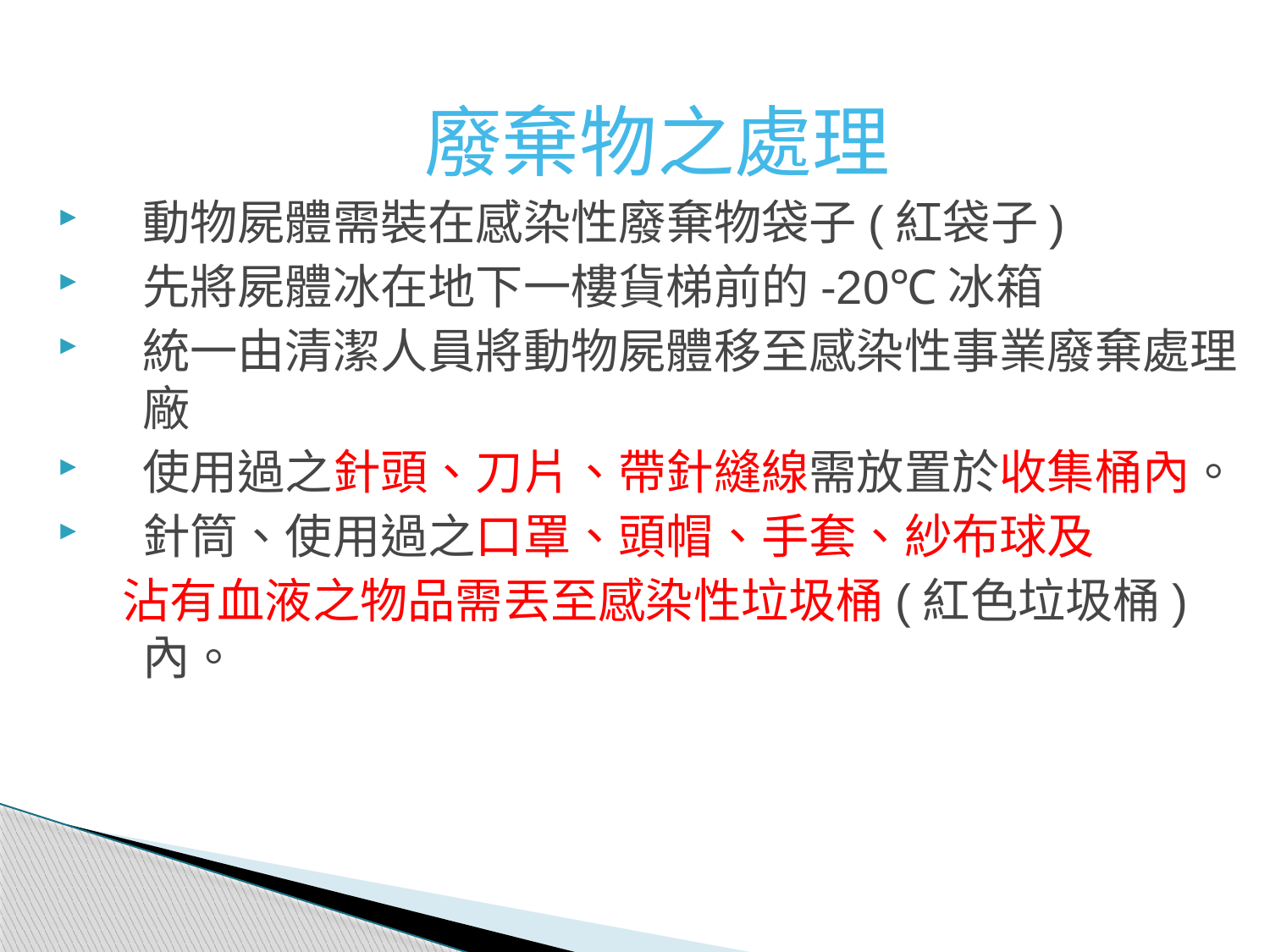

廢棄物之處理
動物屍體需裝在感染性廢棄物袋子(紅袋子)
先將屍體冰在地下一樓貨梯前的-20℃冰箱
統一由清潔人員將動物屍體移至感染性事業廢棄處理廠
使用過之針頭、刀片、帶針縫線需放置於收集桶內。
針筒、使用過之口罩、頭帽、手套、紗布球及
     沾有血液之物品需丟至感染性垃圾桶(紅色垃圾桶)內。